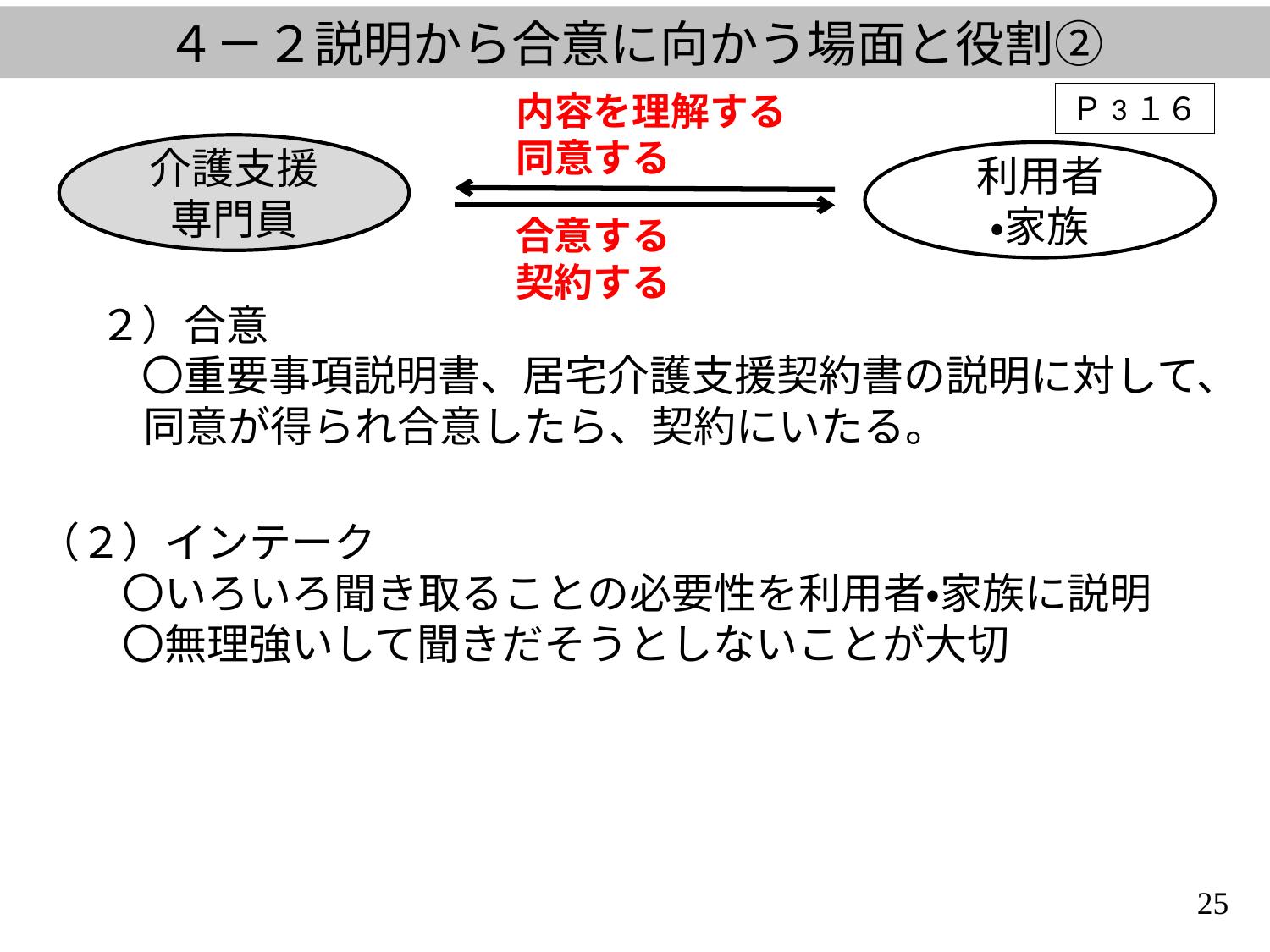

４－２説明から合意に向かう場面と役割②
内容を理解する
同意する
Ｐ3１６
介護支援
専門員
利用者
・家族
合意する
契約する
　２）合意
　　〇重要事項説明書、居宅介護支援契約書の説明に対して、同意が得られ合意したら、契約にいたる。
（２）インテーク
　　〇いろいろ聞き取ることの必要性を利用者・家族に説明
　　〇無理強いして聞きだそうとしないことが大切
25